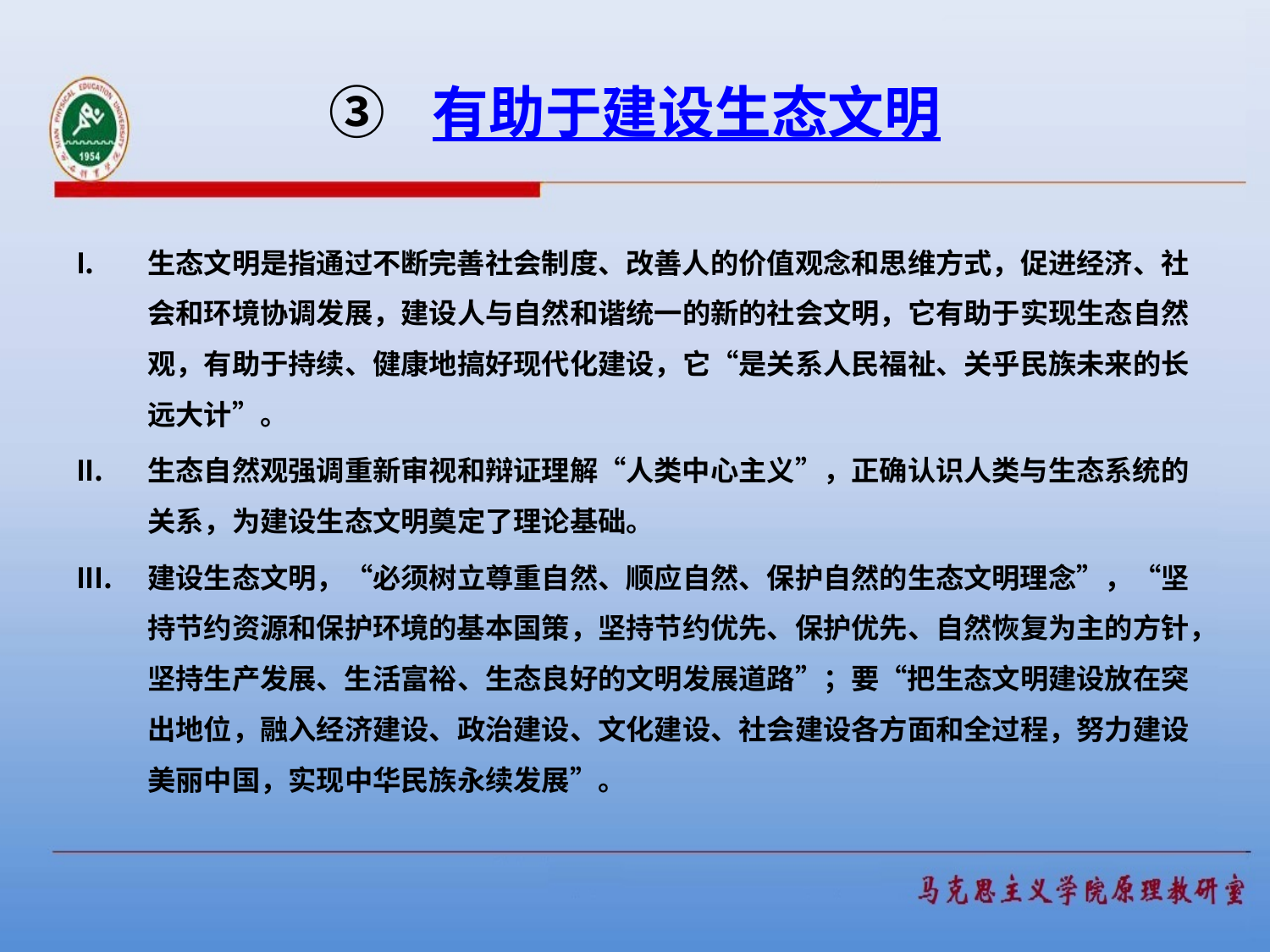

# 有助于建设生态文明
生态文明是指通过不断完善社会制度、改善人的价值观念和思维方式，促进经济、社会和环境协调发展，建设人与自然和谐统一的新的社会文明，它有助于实现生态自然观，有助于持续、健康地搞好现代化建设，它“是关系人民福祉、关乎民族未来的长远大计”。
生态自然观强调重新审视和辩证理解“人类中心主义”，正确认识人类与生态系统的关系，为建设生态文明奠定了理论基础。
建设生态文明，“必须树立尊重自然、顺应自然、保护自然的生态文明理念”，“坚持节约资源和保护环境的基本国策，坚持节约优先、保护优先、自然恢复为主的方针，坚持生产发展、生活富裕、生态良好的文明发展道路”；要“把生态文明建设放在突出地位，融入经济建设、政治建设、文化建设、社会建设各方面和全过程，努力建设美丽中国，实现中华民族永续发展”。